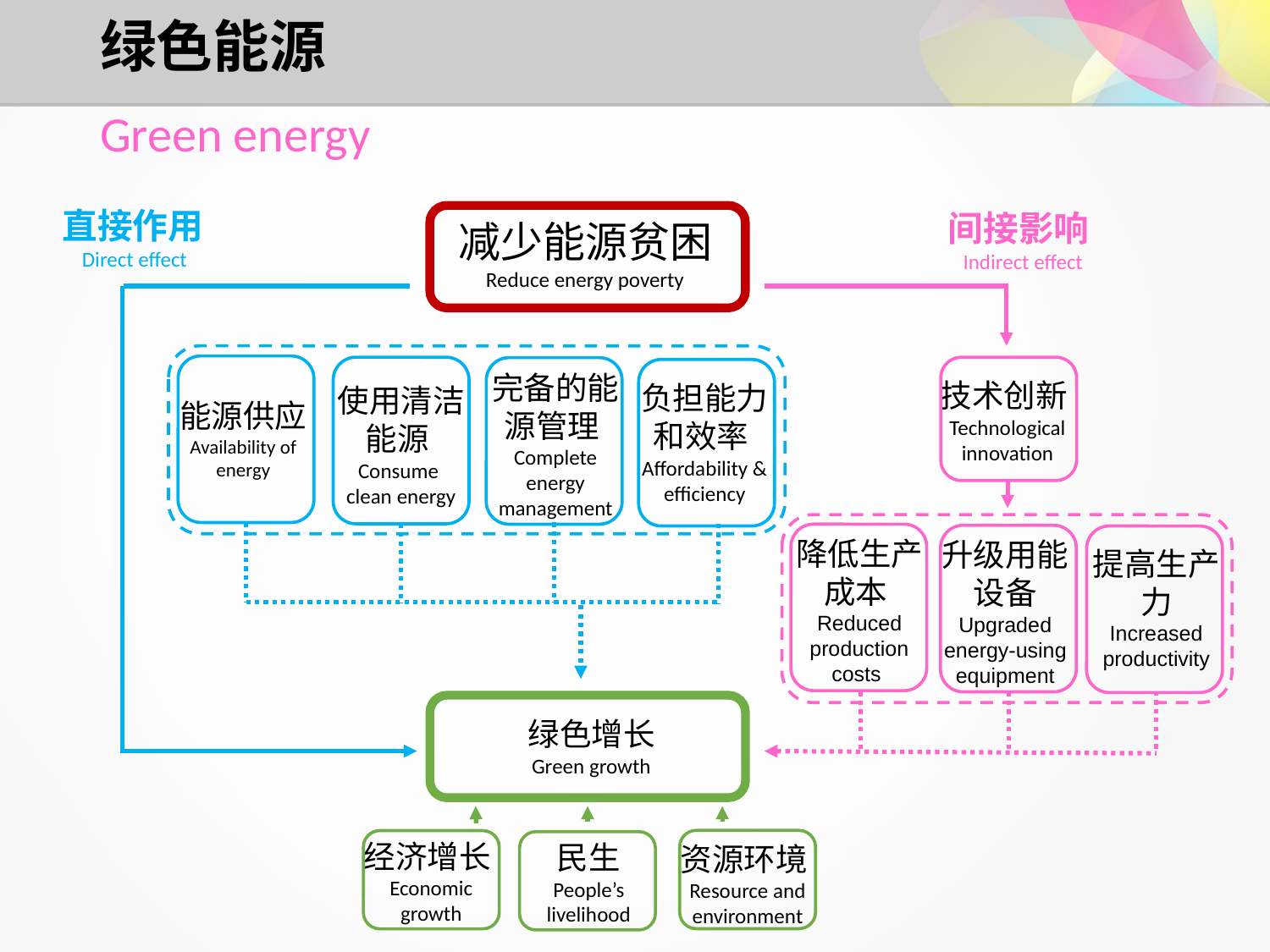

# 绿色能源
Green energy

直接作用Direct effect
间接影响Indirect effect

减少能源贫困
Reduce energy poverty

能源供应 Availability of energy

使用清洁能源
Consume
clean energy

完备的能源管理
Complete
energy management

负担能力和效率
Affordability & efficiency

技术创新Technological innovation

降低生产成本
Reduced production costs

升级用能设备
Upgraded energy-using equipment

提高生产力
Increased productivity

绿色增长
Green growth

资源环境Resource and environment
经济增长Economic growth

民生
People’s livelihood